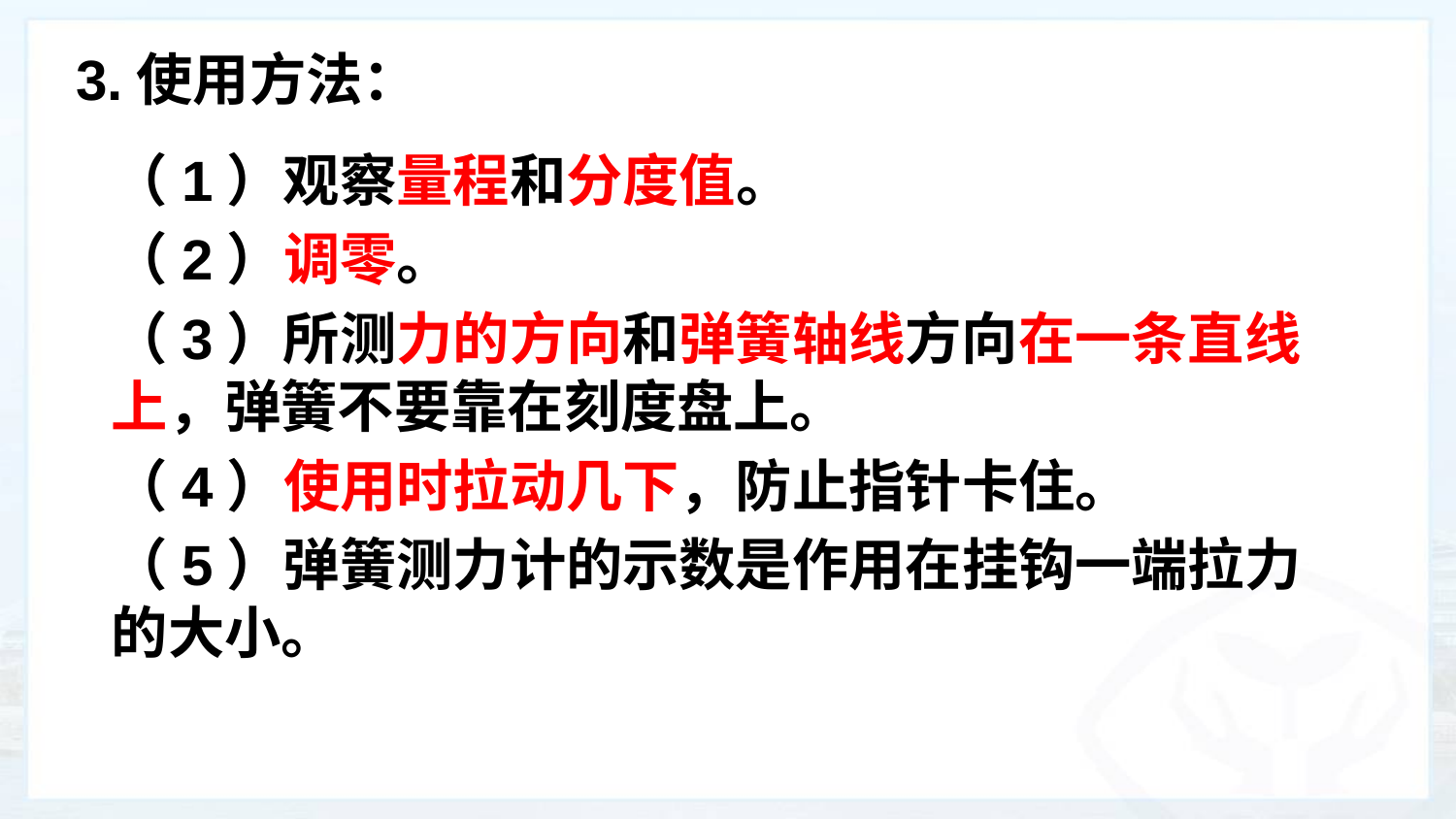

3.使用方法：
（1）观察量程和分度值。
（2）调零。
（3）所测力的方向和弹簧轴线方向在一条直线上，弹簧不要靠在刻度盘上。
（4）使用时拉动几下，防止指针卡住。
（5）弹簧测力计的示数是作用在挂钩一端拉力的大小。